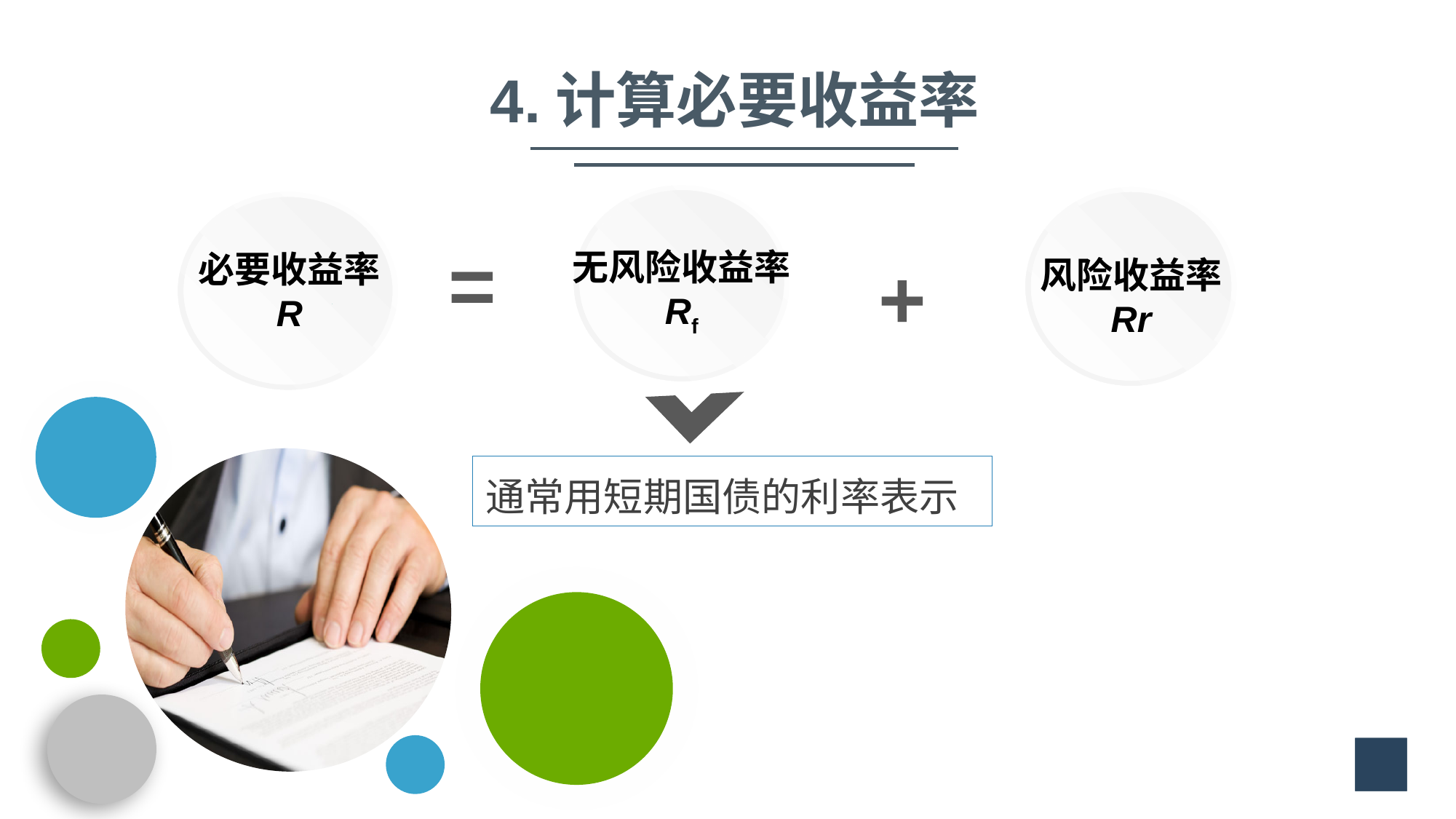

4.计算必要收益率

=
无风险收益率
Rf
必要收益率
R
+
风险收益率
Rr

通常用短期国债的利率表示

12